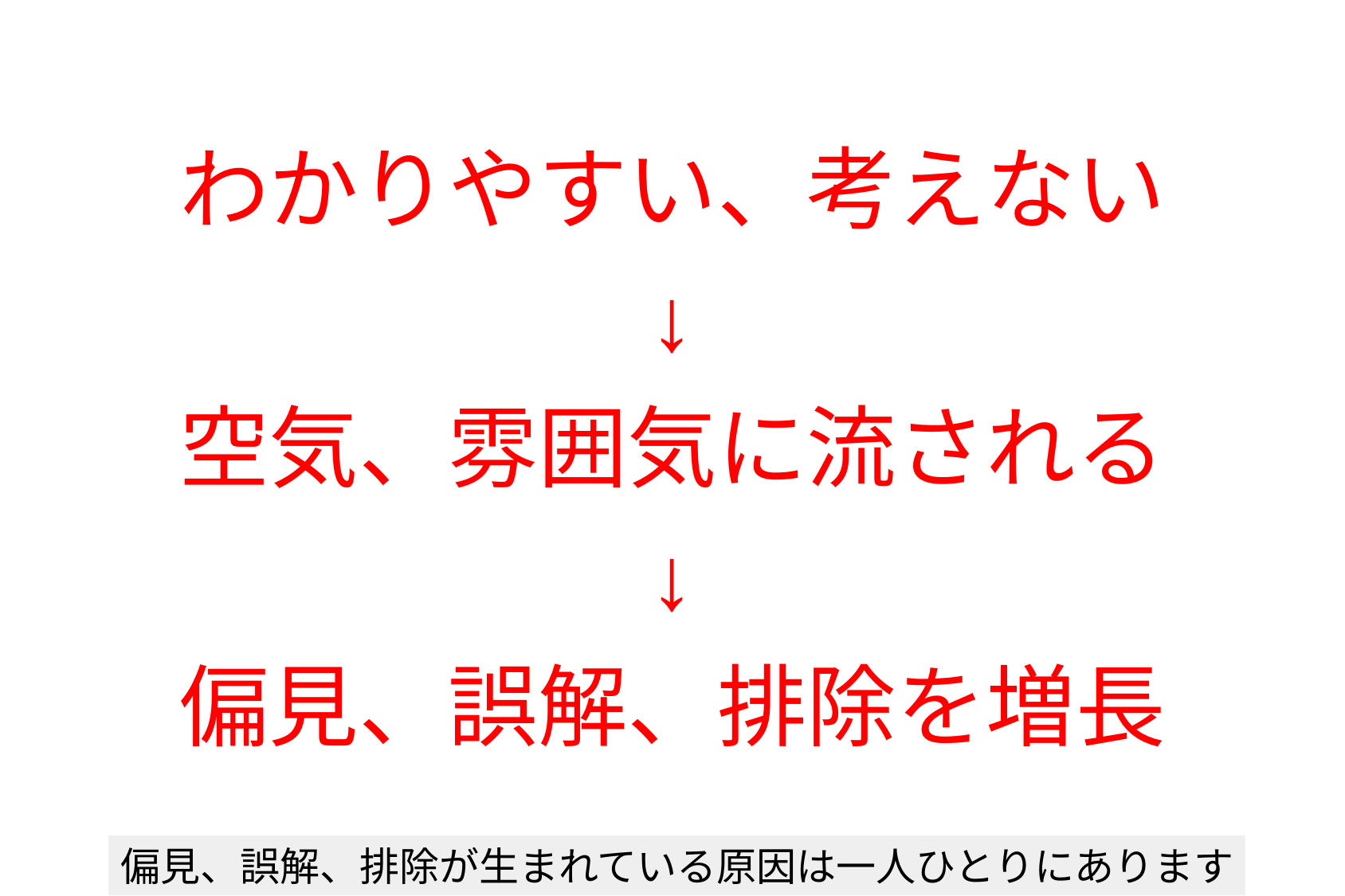

わかりやすい、考えない

↓

空気、雰囲気に流される

↓

偏見、誤解、排除を増長
偏見、誤解、排除が生まれている原因は一人ひとりにあります